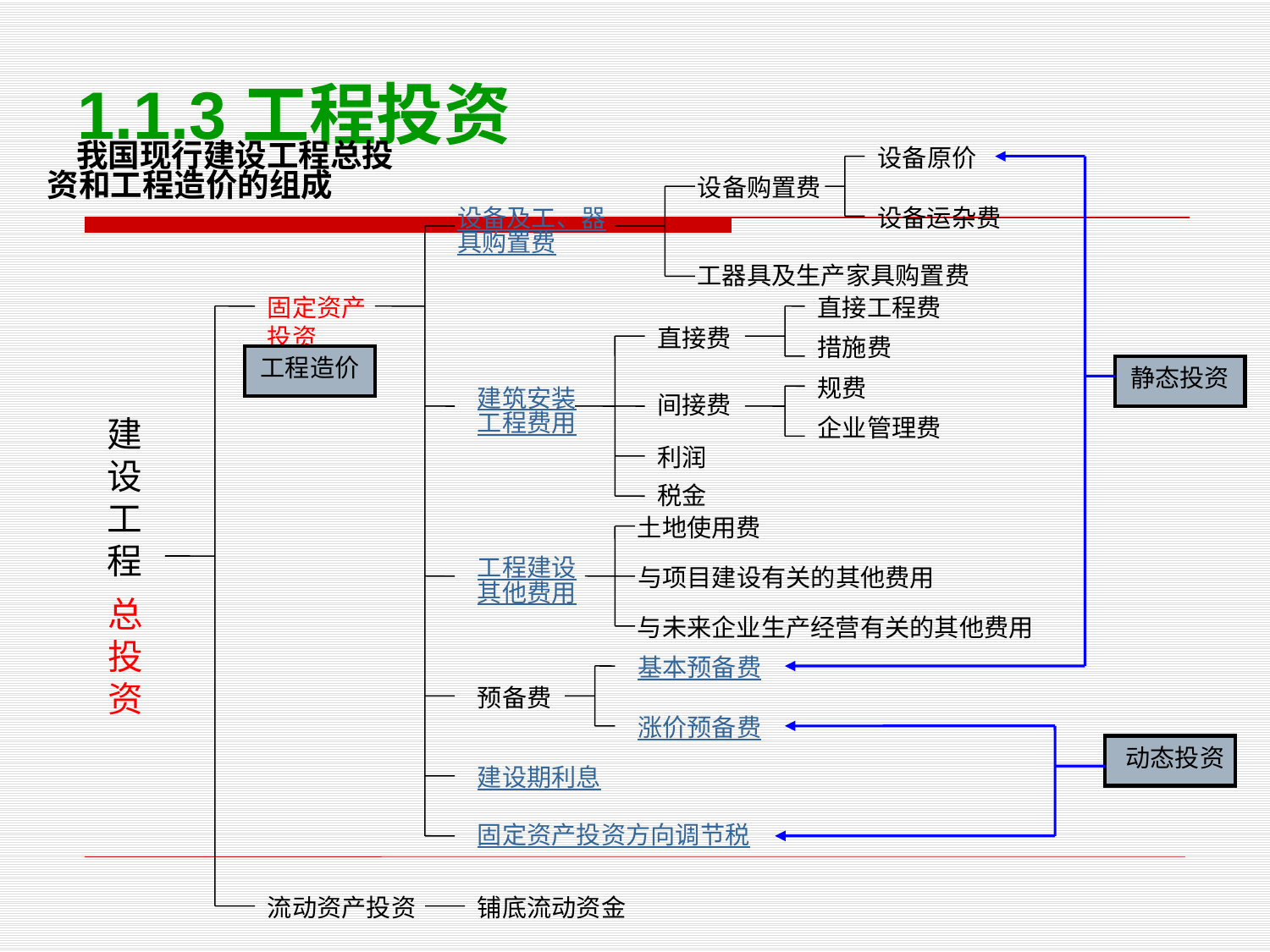

# 1.1.3工程投资

   我国现行建设工程总投资和工程造价的组成
设备原价

设备购置费

设备及工、器具购置费
设备运杂费

工器具及生产家具购置费

固定资产投资
直接工程费

直接费
措施费

工程造价

静态投资
规费
建筑安装工程费用
间接费

建设工程
企业管理费
利润
税金
土地使用费

工程建设其他费用
与项目建设有关的其他费用
总投资
与未来企业生产经营有关的其他费用
基本预备费

预备费
涨价预备费

动态投资
建设期利息
固定资产投资方向调节税
流动资产投资
铺底流动资金